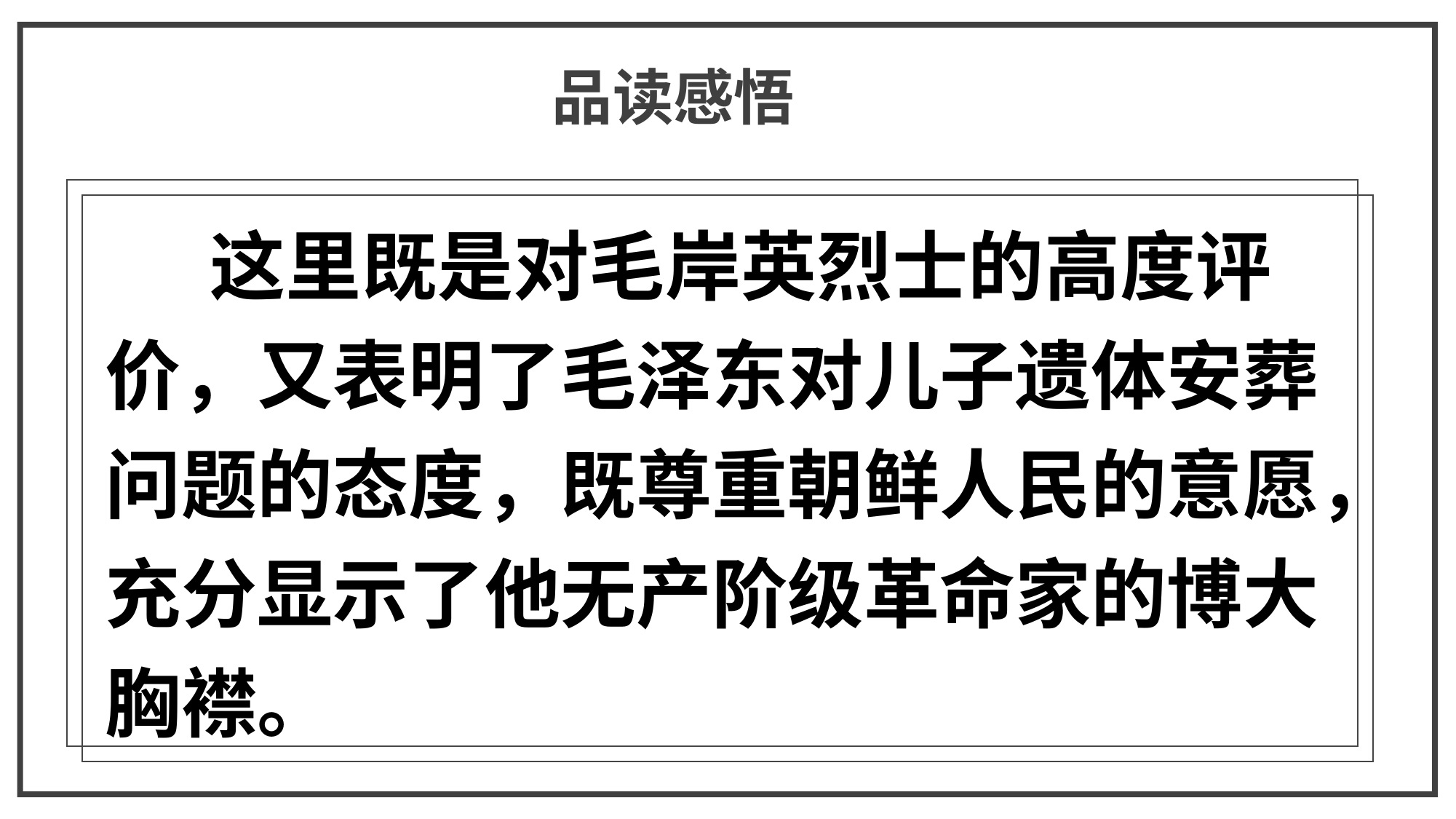

品读感悟

     这里既是对毛岸英烈士的高度评价，又表明了毛泽东对儿子遗体安葬问题的态度，既尊重朝鲜人民的意愿，充分显示了他无产阶级革命家的博大胸襟。
点击输入标题内容
点击输入标题内容
点击输入标题内容
标题数字等都可以通过点击和重新输入进行更改。建议参考此段文本字体大小风格
标题数字等都可以通过点击和重新输入进行更改。建议参考此段文本字体大小风格
标题数字等都可以通过点击和重新输入进行更改。建议参考此段文本字体大小风格
标题数字等都可以通过点击和重新输入进行更改，菜单开始栏设置中可以对字体、间距、大小、行距等进行修改。建议参考此段文本字体大小风格
标题数字等都可以通过点击和重新输入进行更改，菜单开始栏设置中可以对字体、间距、大小、行距等进行修改。建议参考此段文本字体大小风格